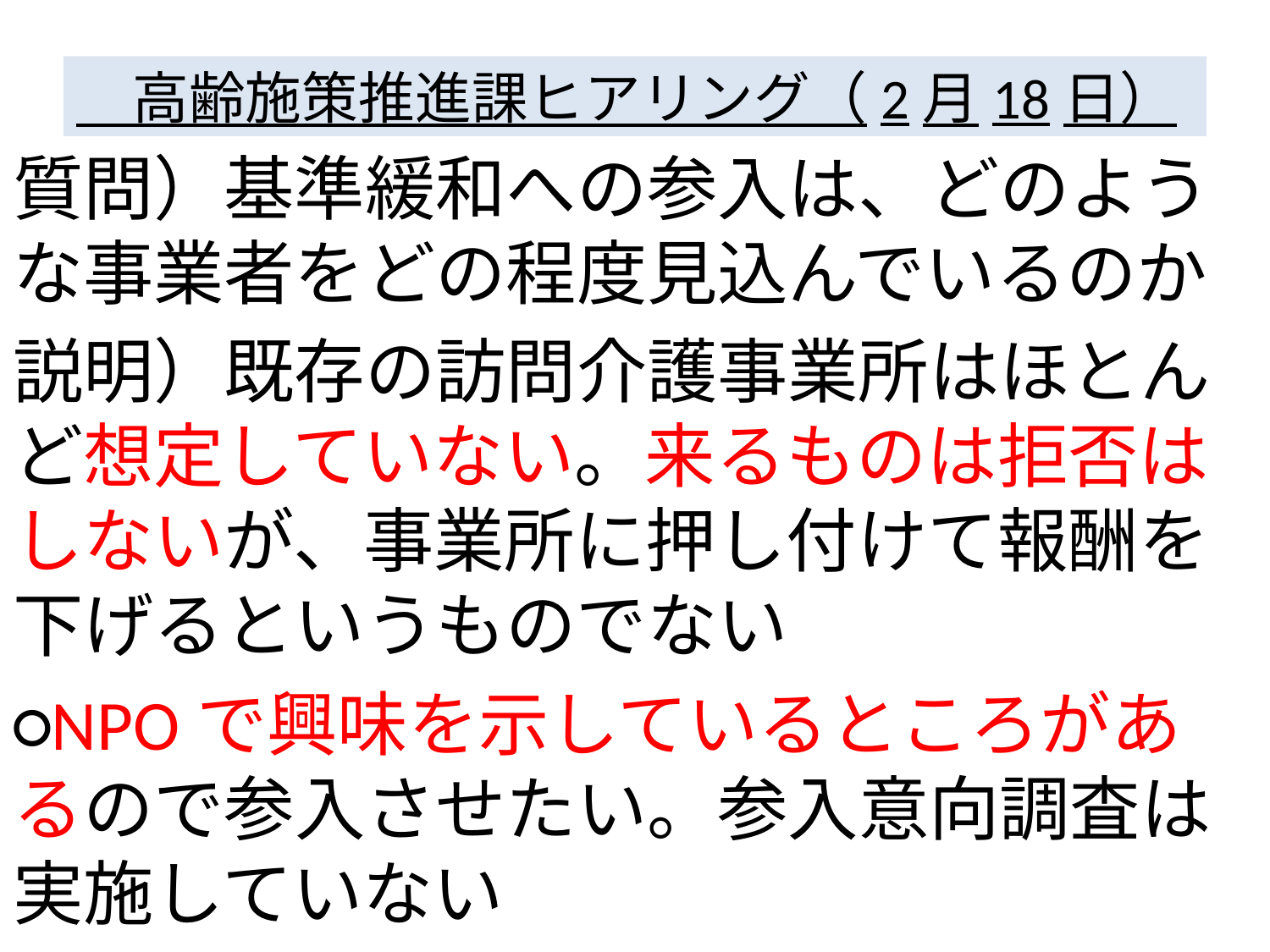

高齢施策推進課ヒアリング（2月18日）
質問）基準緩和への参入は、どのような事業者をどの程度見込んでいるのか
説明）既存の訪問介護事業所はほとんど想定していない。来るものは拒否はしないが、事業所に押し付けて報酬を下げるというものでない
○NPOで興味を示しているところがあるので参入させたい。参入意向調査は実施していない